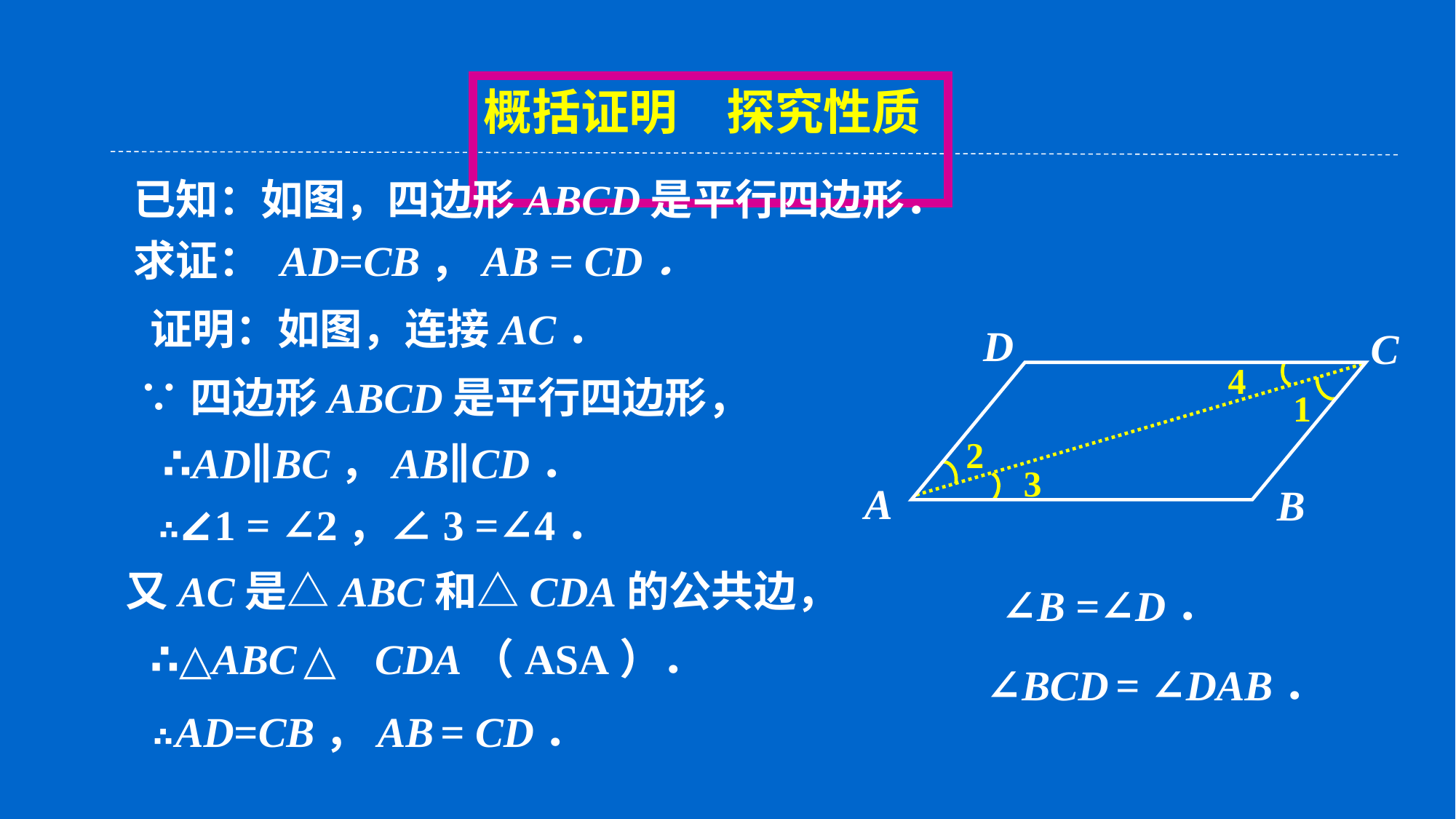

概括证明　探究性质
已知：如图，四边形ABCD是平行四边形．
求证： AD=CB，AB = CD．

D
C

A
B
证明：如图，连接AC．
4

1
2

3

∵四边形ABCD是平行四边形，
∴AD∥BC，AB∥CD．
∴∠1 = ∠2，∠3 =∠4．
又AC是△ABC和△CDA的公共边，
∠B =∠D．
∴△ABC ≌△CDA（ASA）．
 ∠BCD = ∠DAB．
∴AD=CB，AB = CD．